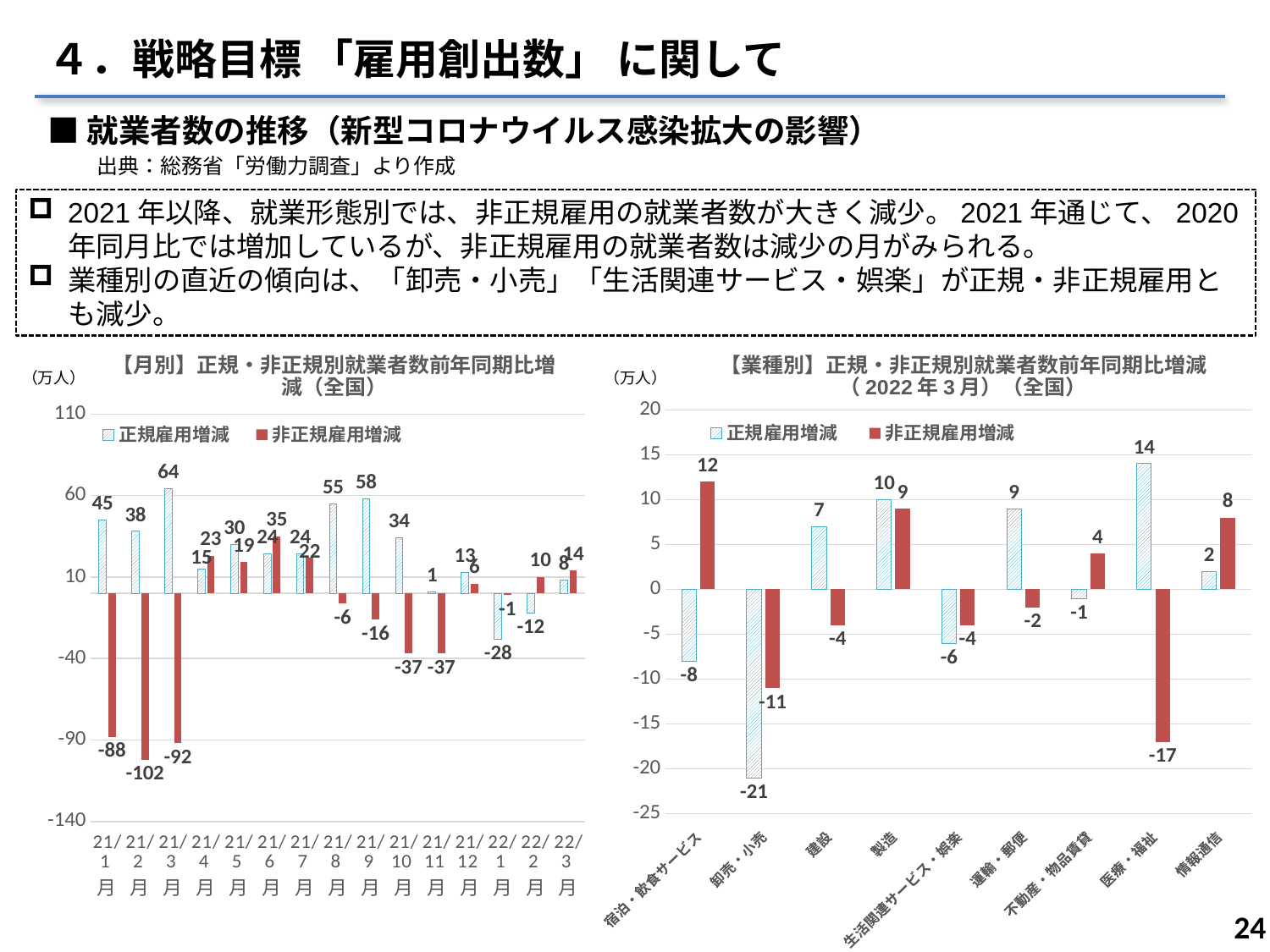

４．戦略目標 「雇用創出数」 に関して
■就業者数の推移（新型コロナウイルス感染拡大の影響）
　　出典：総務省「労働力調査」より作成
2021年以降、就業形態別では、非正規雇用の就業者数が大きく減少。2021年通じて、2020年同月比では増加しているが、非正規雇用の就業者数は減少の月がみられる。
業種別の直近の傾向は、「卸売・小売」「生活関連サービス・娯楽」が正規・非正規雇用とも減少。

### Chart: 【月別】正規・非正規別就業者数前年同期比増減（全国）

| Category | 正規雇用増減 | 非正規雇用増減 |
|---|---|---|
| 21/1月 | 45.0 | -88.0 |
| 21/2月 | 38.0 | -102.0 |
| 21/3月 | 64.0 | -92.0 |
| 21/4月 | 15.0 | 23.0 |
| 21/5月 | 30.0 | 19.0 |
| 21/6月 | 24.0 | 35.0 |
| 21/7月 | 24.0 | 22.0 |
| 21/8月 | 55.0 | -6.0 |
| 21/9月 | 58.0 | -16.0 |
| 21/10月 | 34.0 | -37.0 |
| 21/11月 | 1.0 | -37.0 |
| 21/12月 | 13.0 | 6.0 |
| 22/1月 | -28.0 | -1.0 |
| 22/2月 | -12.0 | 10.0 |
| 22/3月 | 8.0 | 14.0 |

### Chart: 【業種別】正規・非正規別就業者数前年同期比増減
（2022年3月）（全国）

| Category | 正規雇用増減 | 非正規雇用増減 |
|---|---|---|
| 宿泊・飲食サービス | -8.0 | 12.0 |
| 卸売・小売 | -21.0 | -11.0 |
| 建設 | 7.0 | -4.0 |
| 製造 | 10.0 | 9.0 |
| 生活関連サービス・娯楽 | -6.0 | -4.0 |
| 運輸・郵便 | 9.0 | -2.0 |
| 不動産・物品賃貸 | -1.0 | 4.0 |
| 医療・福祉 | 14.0 | -17.0 |
| 情報通信 | 2.0 | 8.0 |
24